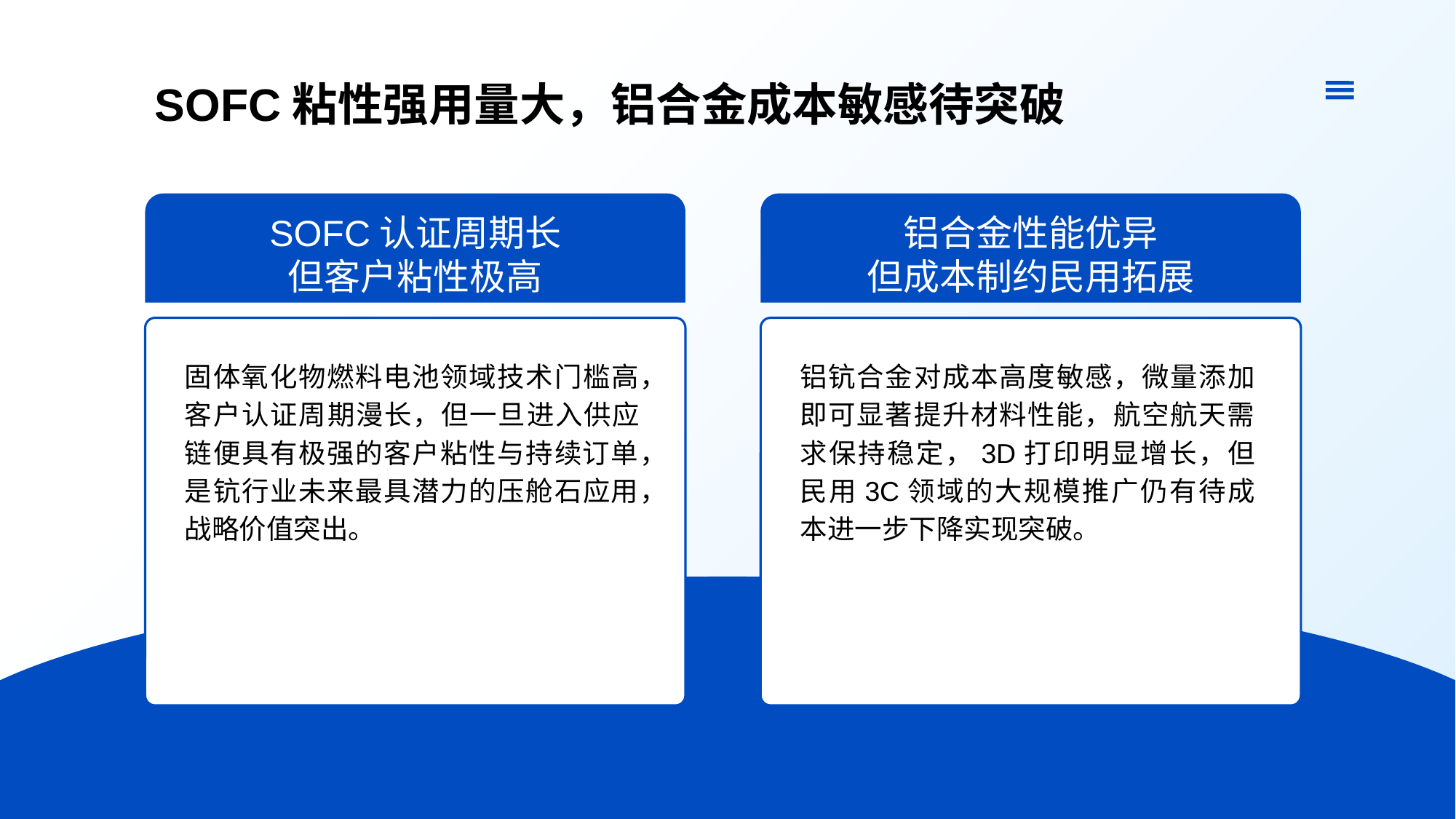

SOFC粘性强用量大，铝合金成本敏感待突破

SOFC认证周期长
但客户粘性极高
铝合金性能优异
但成本制约民用拓展

固体氧化物燃料电池领域技术门槛高，客户认证周期漫长，但一旦进入供应链便具有极强的客户粘性与持续订单，是钪行业未来最具潜力的压舱石应用，战略价值突出。
铝钪合金对成本高度敏感，微量添加即可显著提升材料性能，航空航天需求保持稳定，3D打印明显增长，但民用3C领域的大规模推广仍有待成本进一步下降实现突破。